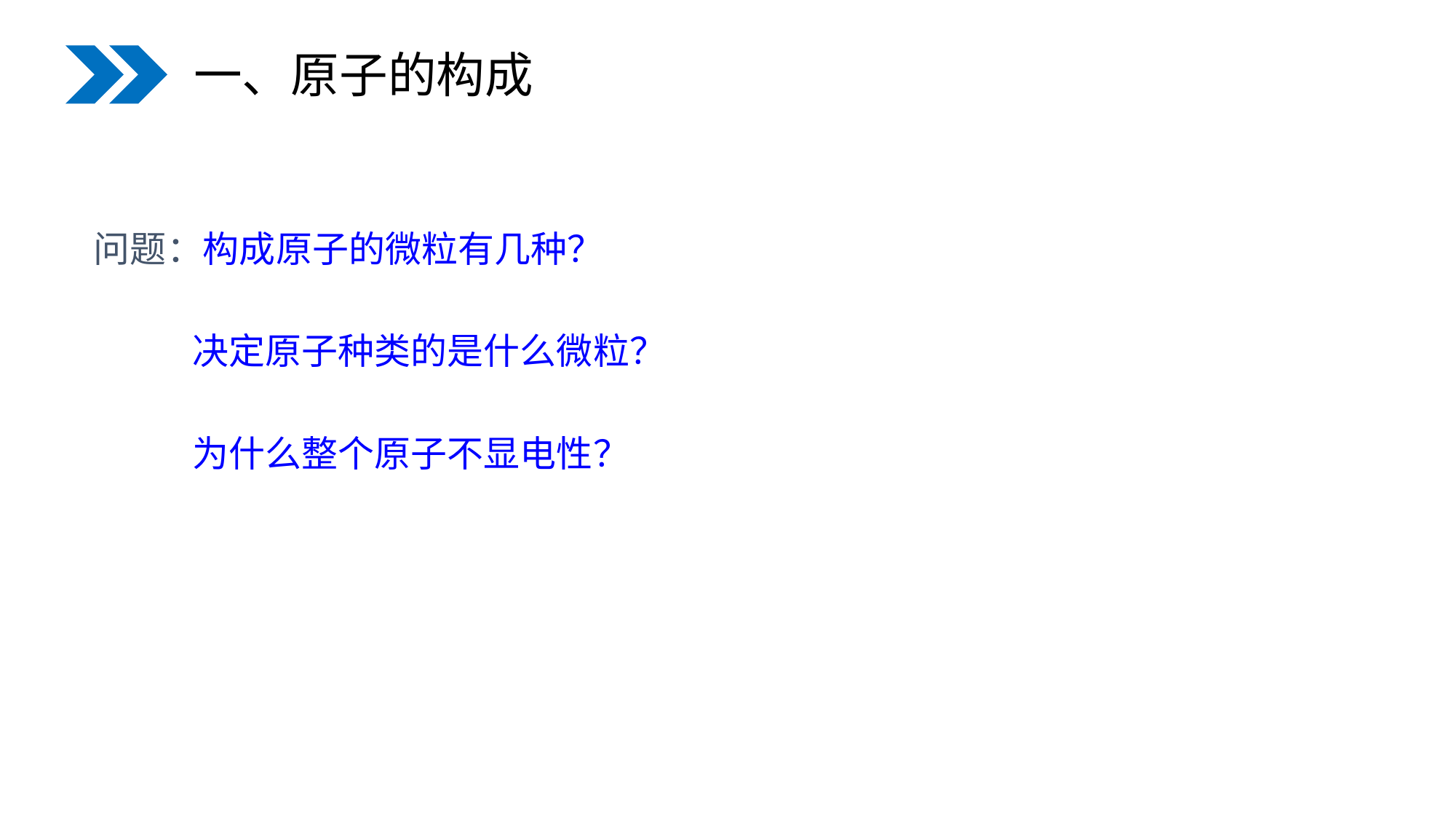

一、原子的构成
问题：构成原子的微粒有几种？
           决定原子种类的是什么微粒？
           为什么整个原子不显电性？